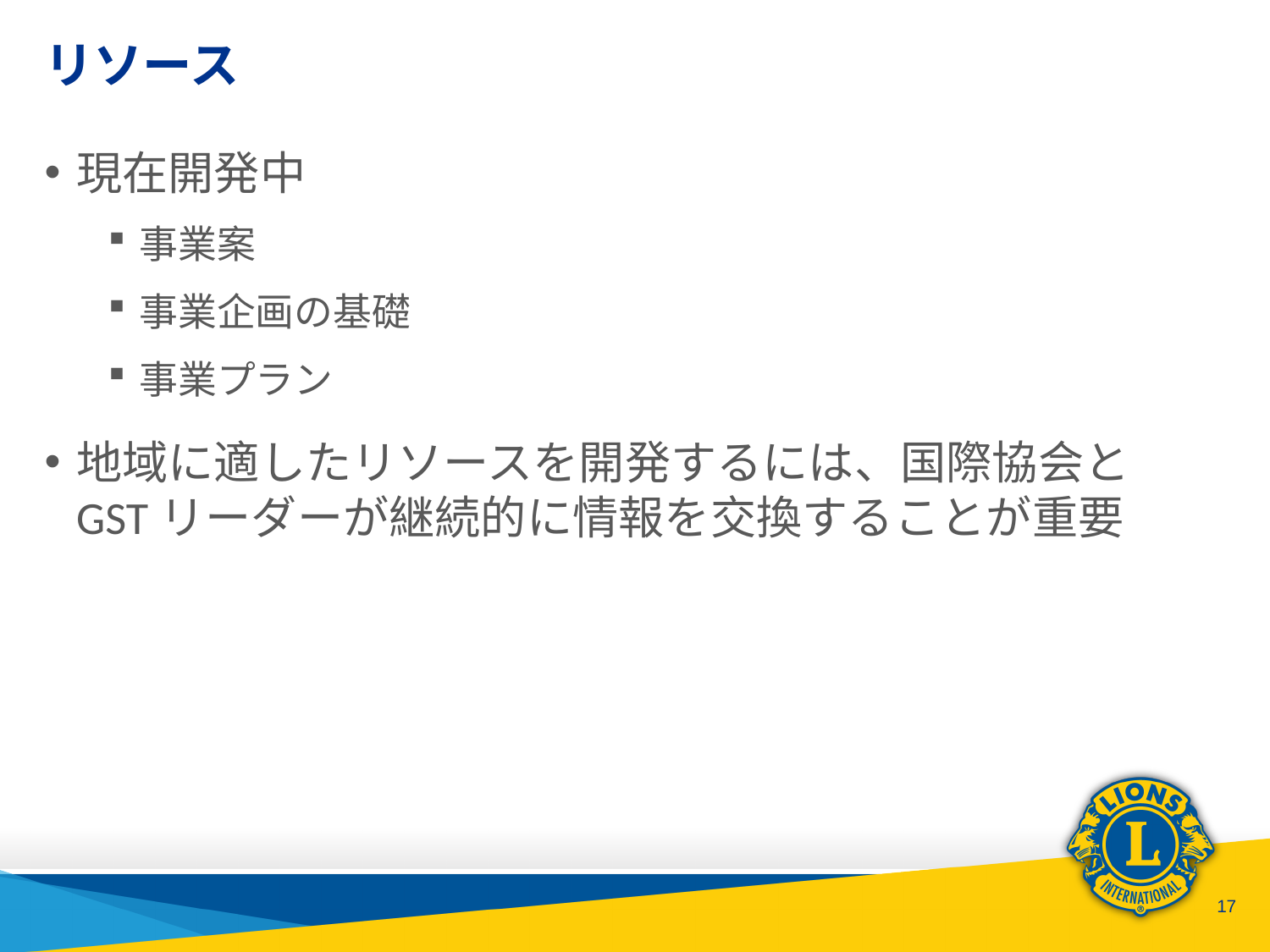

# リソース
現在開発中
事業案
事業企画の基礎
事業プラン
地域に適したリソースを開発するには、国際協会とGSTリーダーが継続的に情報を交換することが重要